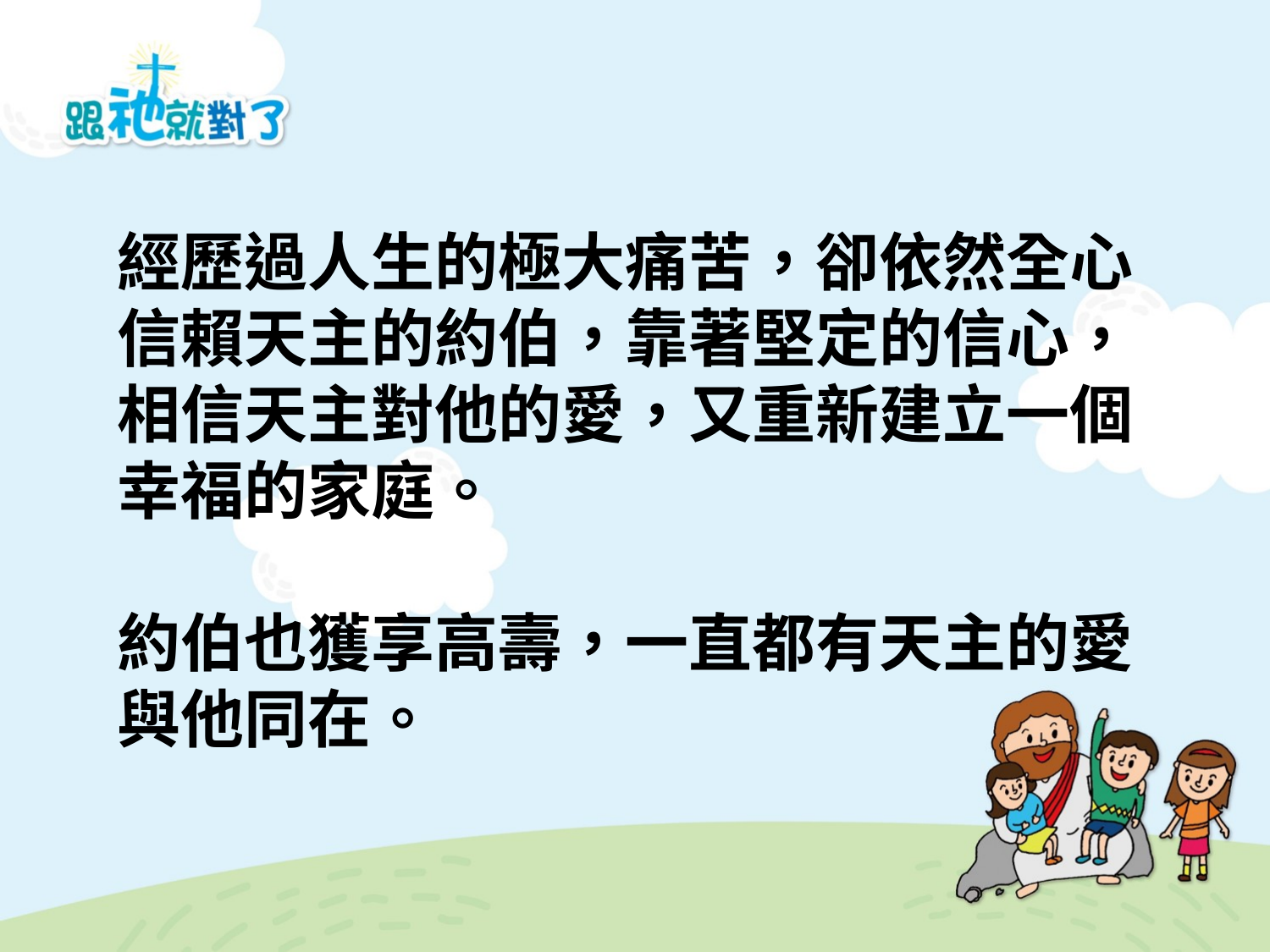

經歷過人生的極大痛苦，卻依然全心信賴天主的約伯，靠著堅定的信心，相信天主對他的愛，又重新建立一個幸福的家庭。

約伯也獲享高壽，一直都有天主的愛與他同在。